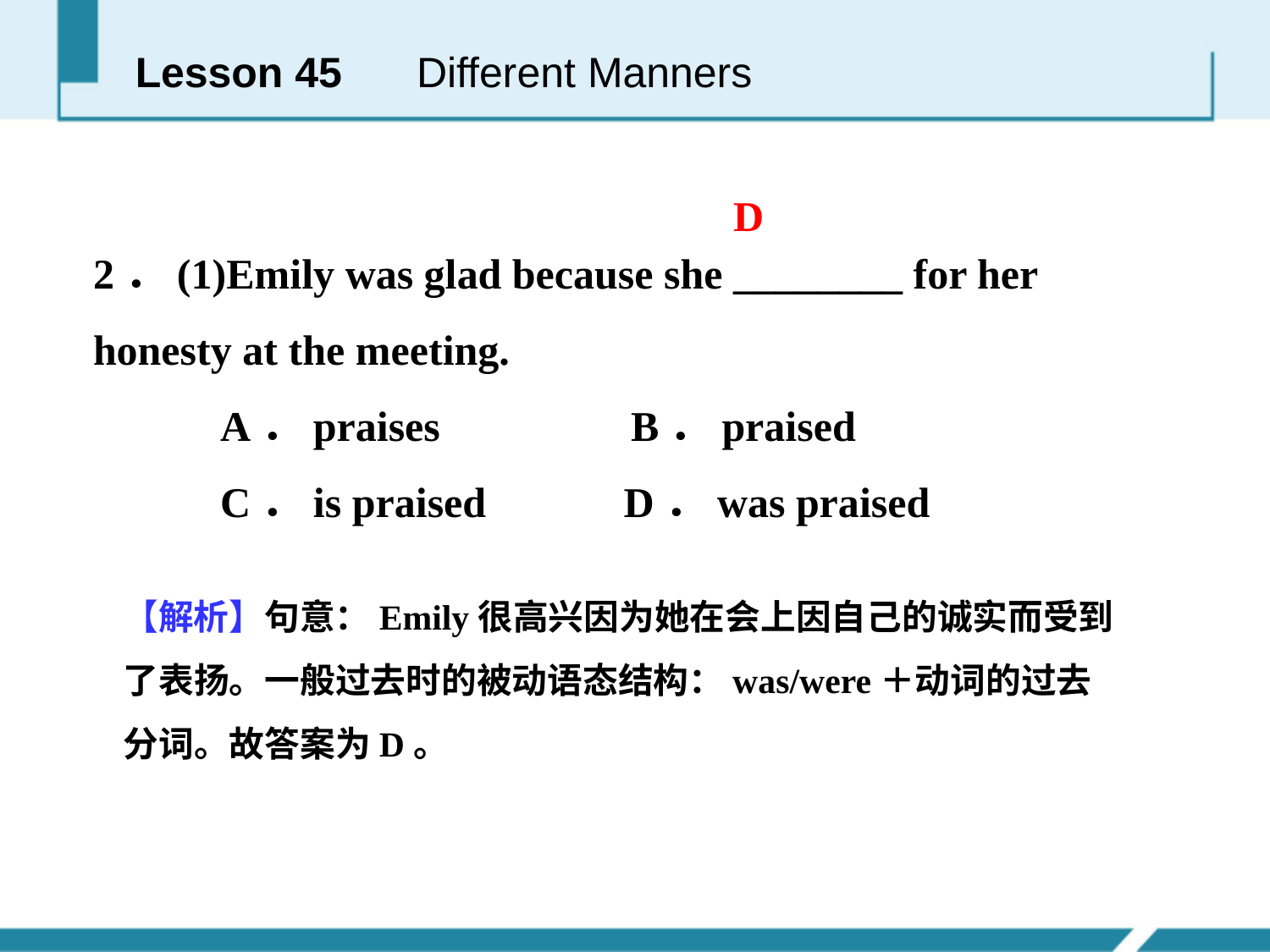

Lesson 45 　Different Manners
D
2．(1)Emily was glad because she ________ for her honesty at the meeting.
            A．praises                  B．praised
            C．is praised             D．was praised

【解析】句意：Emily很高兴因为她在会上因自己的诚实而受到了表扬。一般过去时的被动语态结构：was/were＋动词的过去分词。故答案为D。